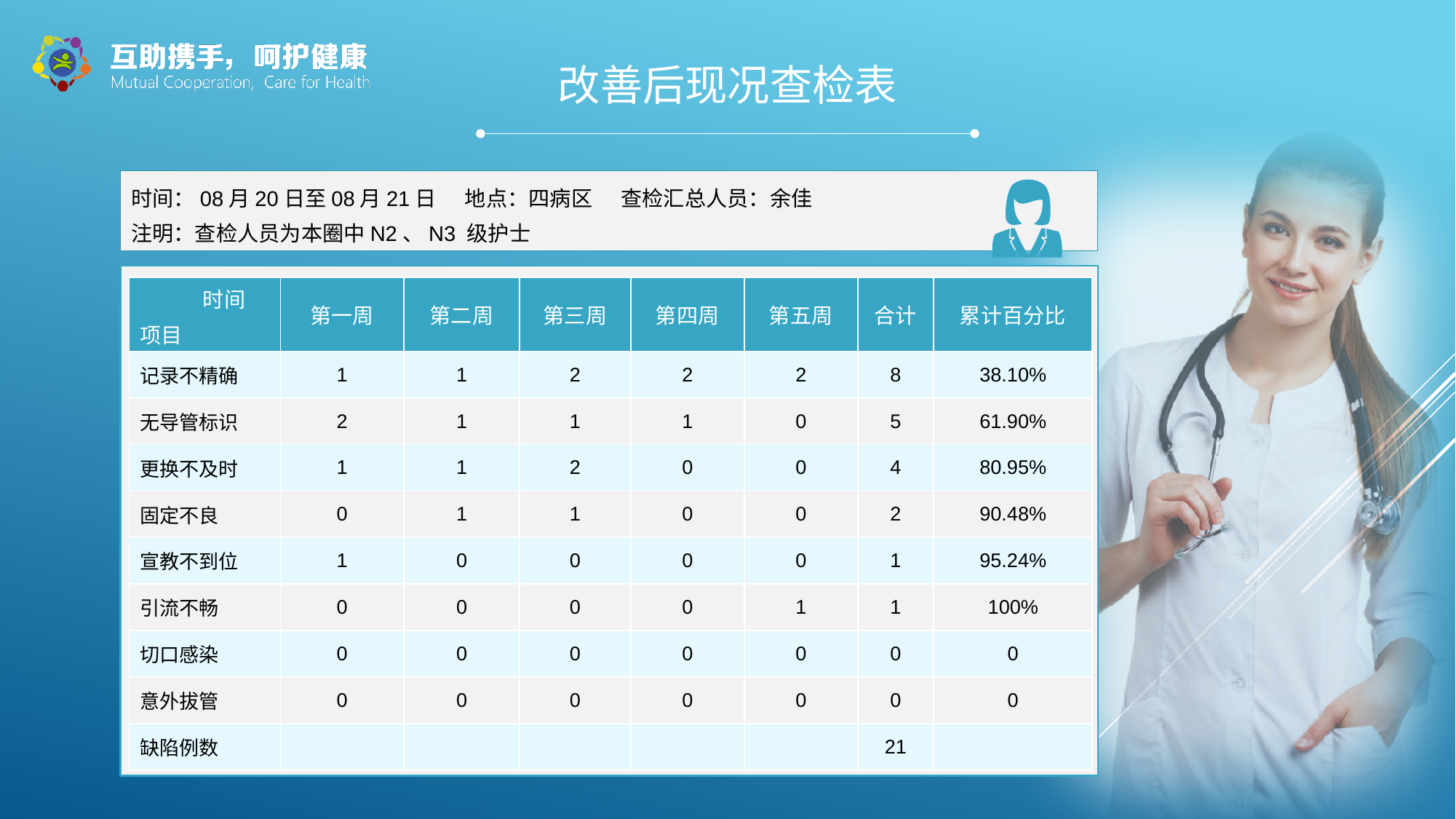

改善后现况查检表

时间：08月20日至08月21日      地点：四病区      查检汇总人员：余佳
注明：查检人员为本圈中N2、N3 级护士

| 时间 项目 | 第一周 | 第二周 | 第三周 | 第四周 | 第五周 | 合计 | 累计百分比 |
| --- | --- | --- | --- | --- | --- | --- | --- |
| 记录不精确 | 1 | 1 | 2 | 2 | 2 | 8 | 38.10% |
| 无导管标识 | 2 | 1 | 1 | 1 | 0 | 5 | 61.90% |
| 更换不及时 | 1 | 1 | 2 | 0 | 0 | 4 | 80.95% |
| 固定不良 | 0 | 1 | 1 | 0 | 0 | 2 | 90.48% |
| 宣教不到位 | 1 | 0 | 0 | 0 | 0 | 1 | 95.24% |
| 引流不畅 | 0 | 0 | 0 | 0 | 1 | 1 | 100% |
| 切口感染 | 0 | 0 | 0 | 0 | 0 | 0 | 0 |
| 意外拔管 | 0 | 0 | 0 | 0 | 0 | 0 | 0 |
| 缺陷例数 |  |  |  |  |  | 21 |  |
.